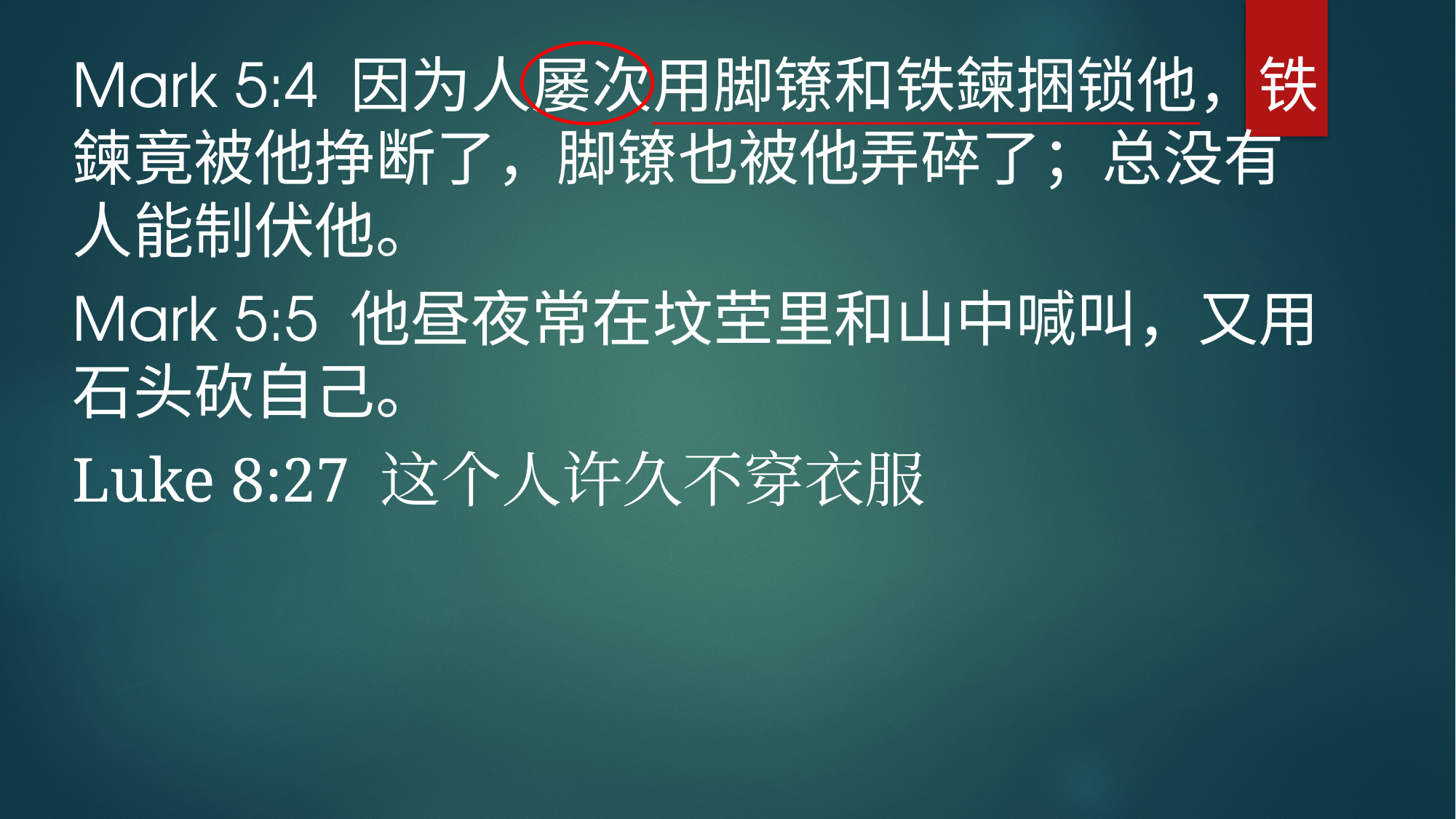

Mark 5:4 因为人屡次用脚镣和铁鍊捆锁他，铁鍊竟被他挣断了，脚镣也被他弄碎了；总没有人能制伏他。
Mark 5:5 他昼夜常在坟茔里和山中喊叫，又用石头砍自己。
Luke 8:27 这个人许久不穿衣服